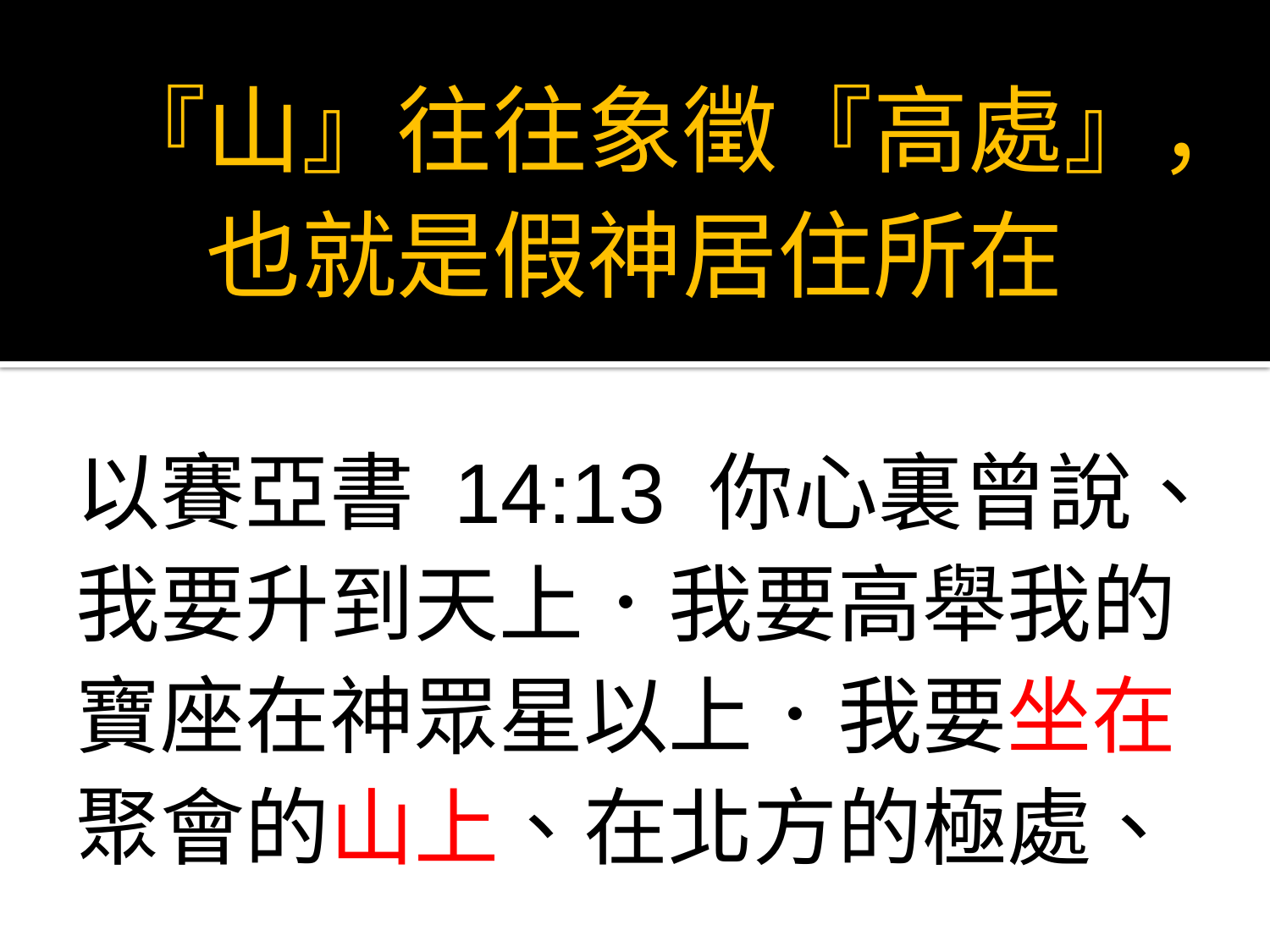

# 『山』往往象徵『高處』，也就是假神居住所在
以賽亞書 14:13 你心裏曾說、我要升到天上．我要高舉我的寶座在神眾星以上．我要坐在聚會的山上、在北方的極處、